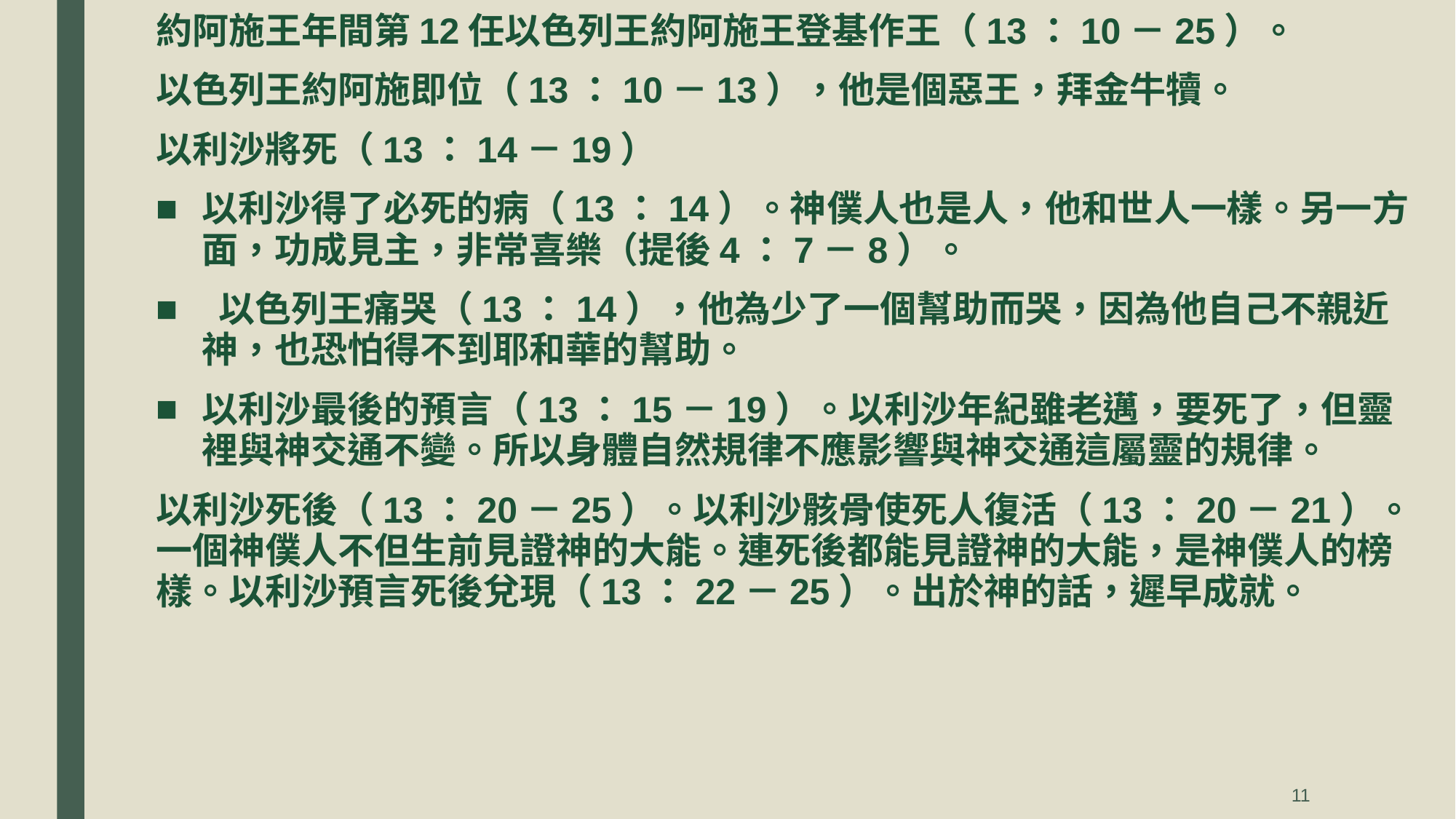

約阿施王年間第12任以色列王約阿施王登基作王（13：10－25）。
以色列王約阿施即位（13：10－13），他是個惡王，拜金牛犢。
以利沙將死（13：14－19）
以利沙得了必死的病（13：14）。神僕人也是人，他和世人一樣。另一方面，功成見主，非常喜樂（提後4：7－8）。
 以色列王痛哭（13：14），他為少了一個幫助而哭，因為他自己不親近神，也恐怕得不到耶和華的幫助。
以利沙最後的預言（13：15－19）。以利沙年紀雖老邁，要死了，但靈裡與神交通不變。所以身體自然規律不應影響與神交通這屬靈的規律。
以利沙死後（13：20－25）。以利沙骸骨使死人復活（13：20－21）。一個神僕人不但生前見證神的大能。連死後都能見證神的大能，是神僕人的榜樣。以利沙預言死後兌現（13：22－25）。出於神的話，遲早成就。
11